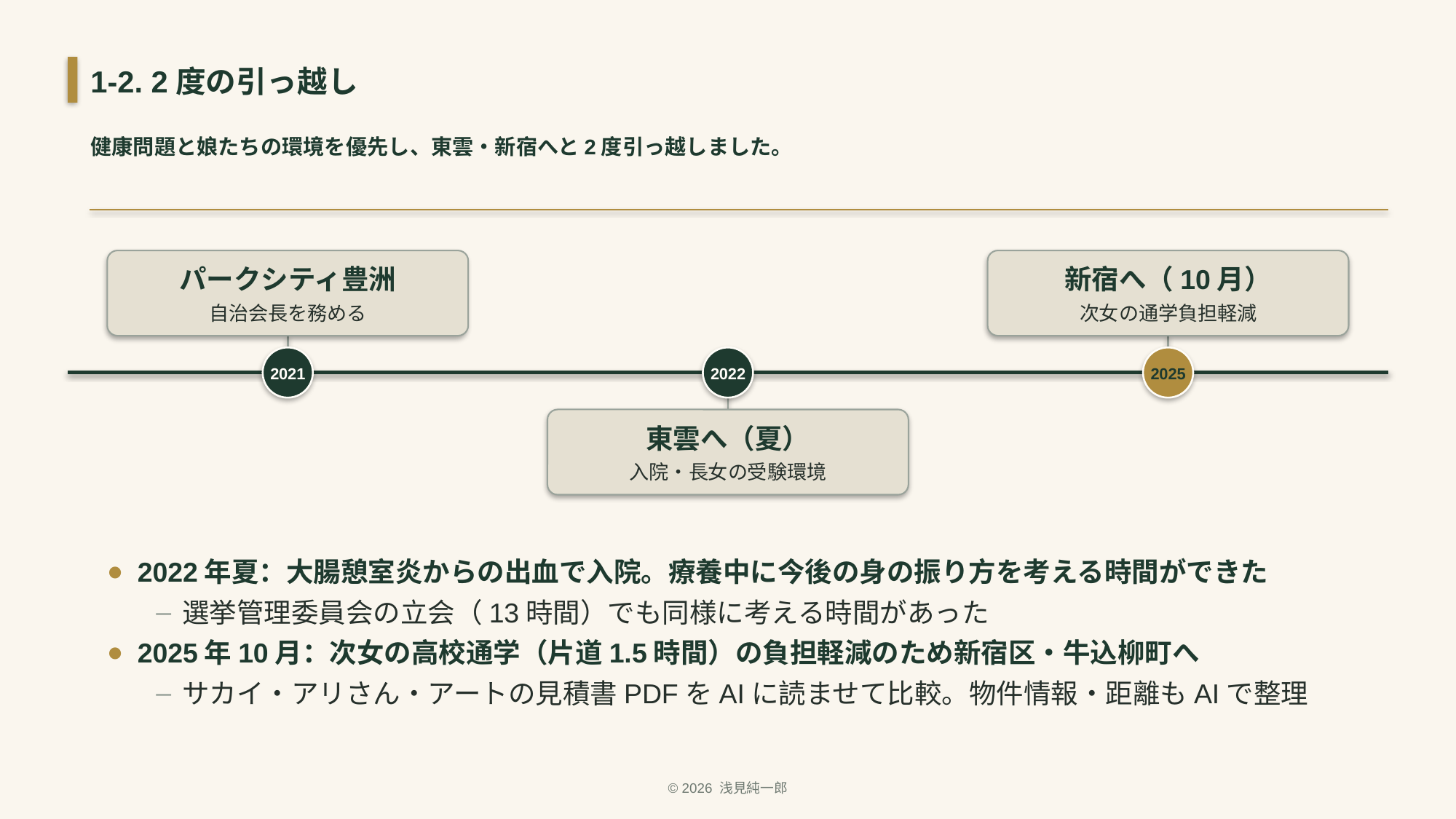

1-2. 2度の引っ越し

健康問題と娘たちの環境を優先し、東雲・新宿へと2度引っ越しました。

パークシティ豊洲
新宿へ（10月）
自治会長を務める
次女の通学負担軽減

2021

2022

2025

東雲へ（夏）
入院・長女の受験環境
2022年夏：大腸憩室炎からの出血で入院。療養中に今後の身の振り方を考える時間ができた
選挙管理委員会の立会（13時間）でも同様に考える時間があった
2025年10月：次女の高校通学（片道1.5時間）の負担軽減のため新宿区・牛込柳町へ
サカイ・アリさん・アートの見積書PDFをAIに読ませて比較。物件情報・距離もAIで整理
© 2026 浅見純一郎